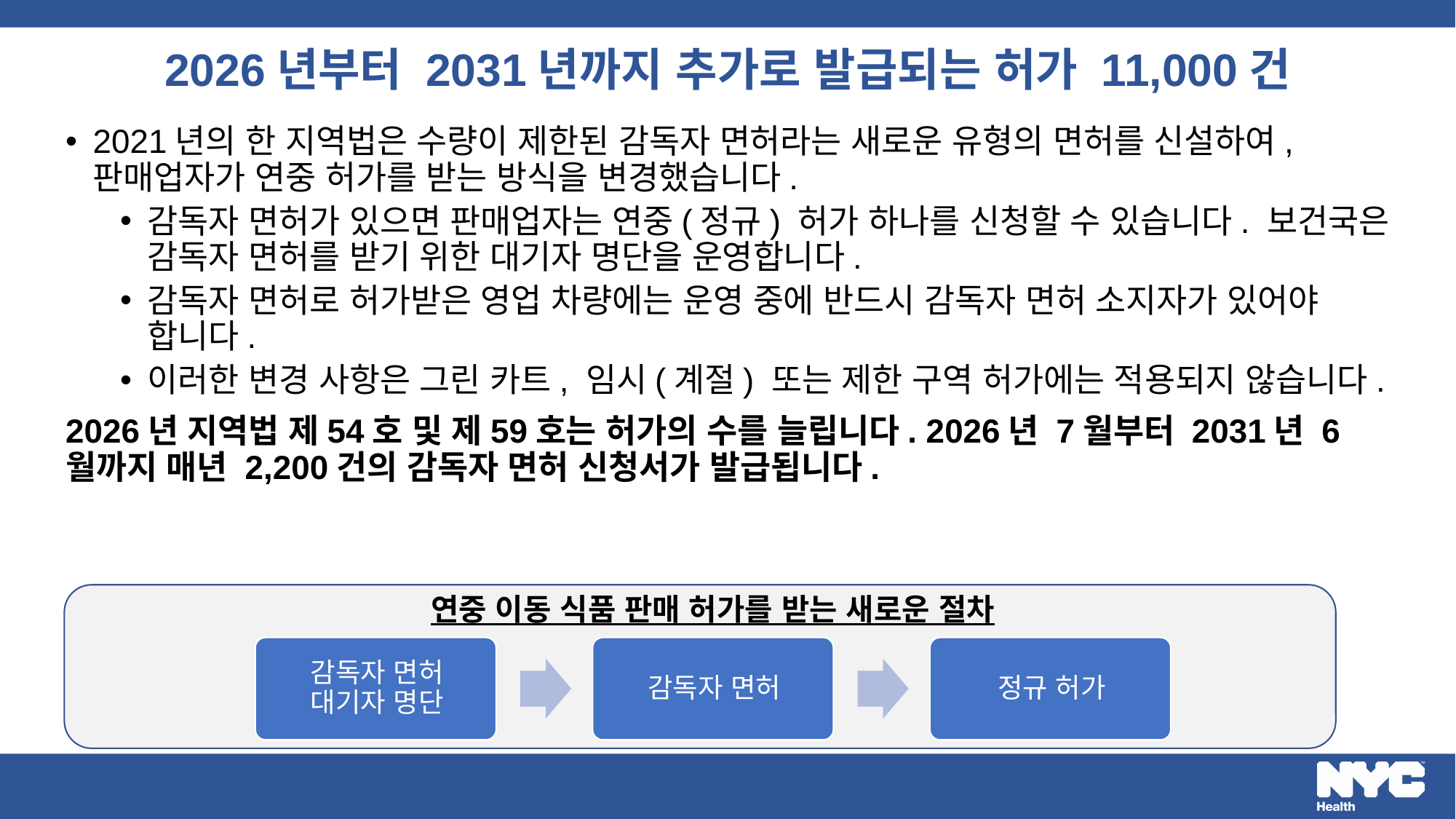

# 2026년부터 2031년까지 추가로 발급되는 허가 11,000건
2021년의 한 지역법은 수량이 제한된 감독자 면허라는 새로운 유형의 면허를 신설하여, 판매업자가 연중 허가를 받는 방식을 변경했습니다.
감독자 면허가 있으면 판매업자는 연중(정규) 허가 하나를 신청할 수 있습니다. 보건국은 감독자 면허를 받기 위한 대기자 명단을 운영합니다.
감독자 면허로 허가받은 영업 차량에는 운영 중에 반드시 감독자 면허 소지자가 있어야 합니다.
이러한 변경 사항은 그린 카트, 임시(계절) 또는 제한 구역 허가에는 적용되지 않습니다.
2026년 지역법 제54호 및 제59호는 허가의 수를 늘립니다. 2026년 7월부터 2031년 6월까지 매년 2,200건의 감독자 면허 신청서가 발급됩니다.

연중 이동 식품 판매 허가를 받는 새로운 절차
감독자 면허 대기자 명단

감독자 면허

정규 허가